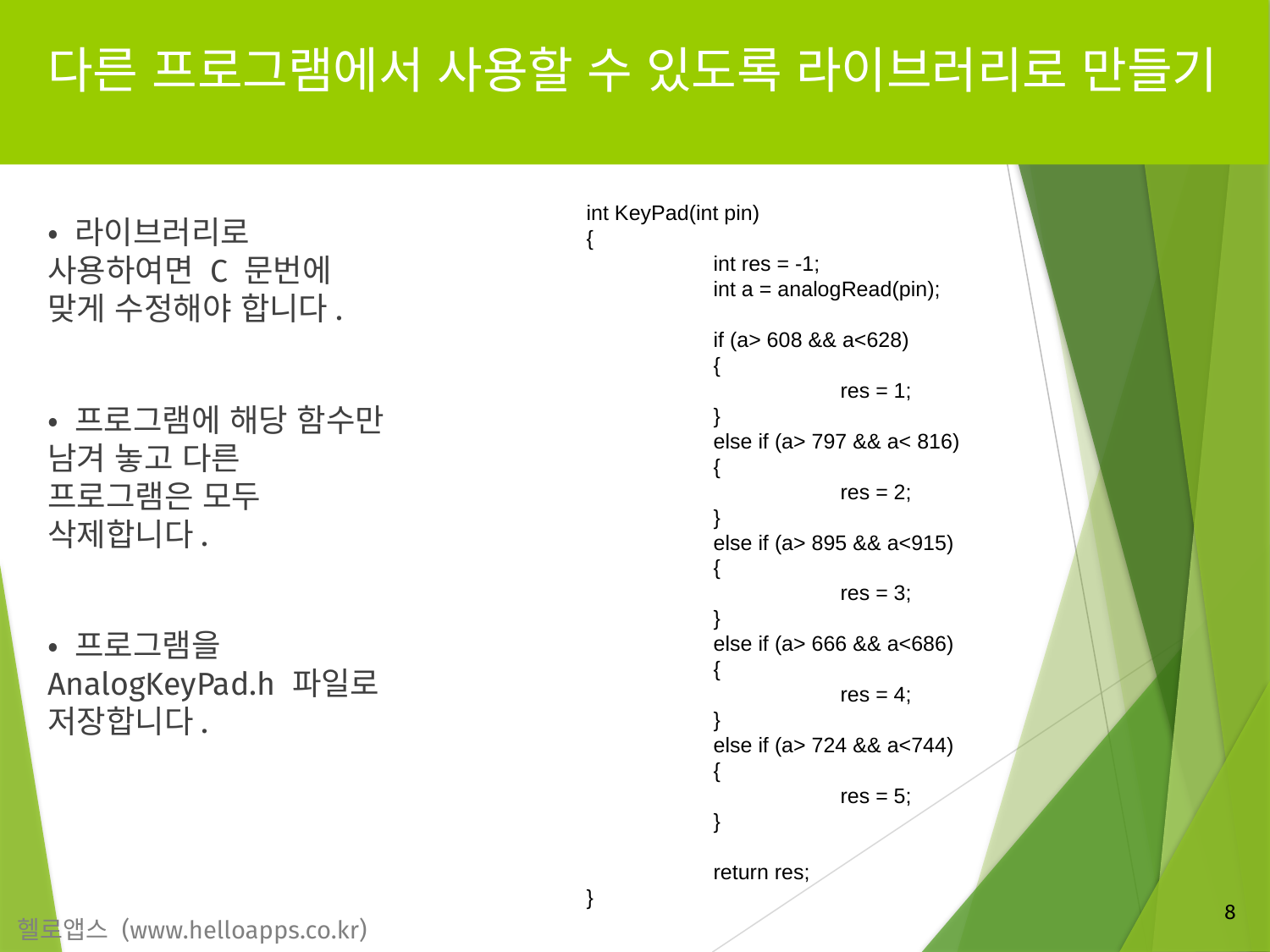

# 다른 프로그램에서 사용할 수 있도록 라이브러리로 만들기

        int KeyPad(int pin)
        {
	        int res = -1;
	        int a = analogRead(pin);

	        if (a> 608 && a<628)
	        {
		        res = 1;
	        }
	        else if (a> 797 && a< 816)
	        {
		        res = 2;
	        }
	        else if (a> 895 && a<915)
	        {
		        res = 3;
	        }
	        else if (a> 666 && a<686)
	        {
		        res = 4;
	        }
	        else if (a> 724 && a<744)
	        {
		        res = 5;
	        }

	        return res;
        }
• 라이브러리로 사용하여면 C 문번에 맞게 수정해야 합니다.

• 프로그램에 해당 함수만 남겨 놓고 다른 프로그램은 모두 삭제합니다.

• 프로그램을 AnalogKeyPad.h 파일로 저장합니다.
8